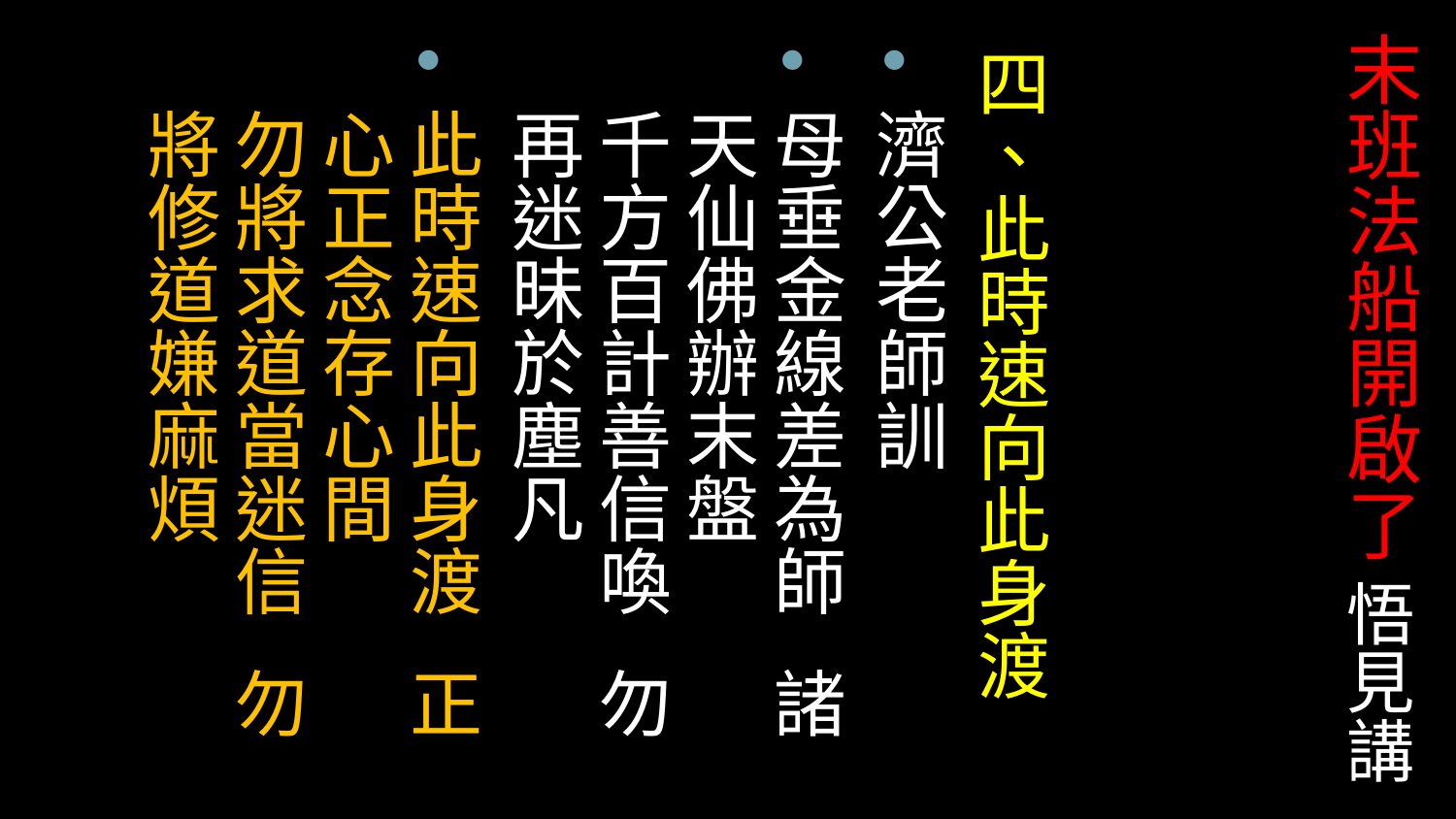

# 末班法船開啟了 悟見講
四、此時速向此身渡
濟公老師訓
母垂金線差為師   諸天仙佛辦末盤
千方百計善信喚   勿再迷昧於塵凡
此時速向此身渡   正心正念存心間
勿將求道當迷信   勿將修道嫌麻煩